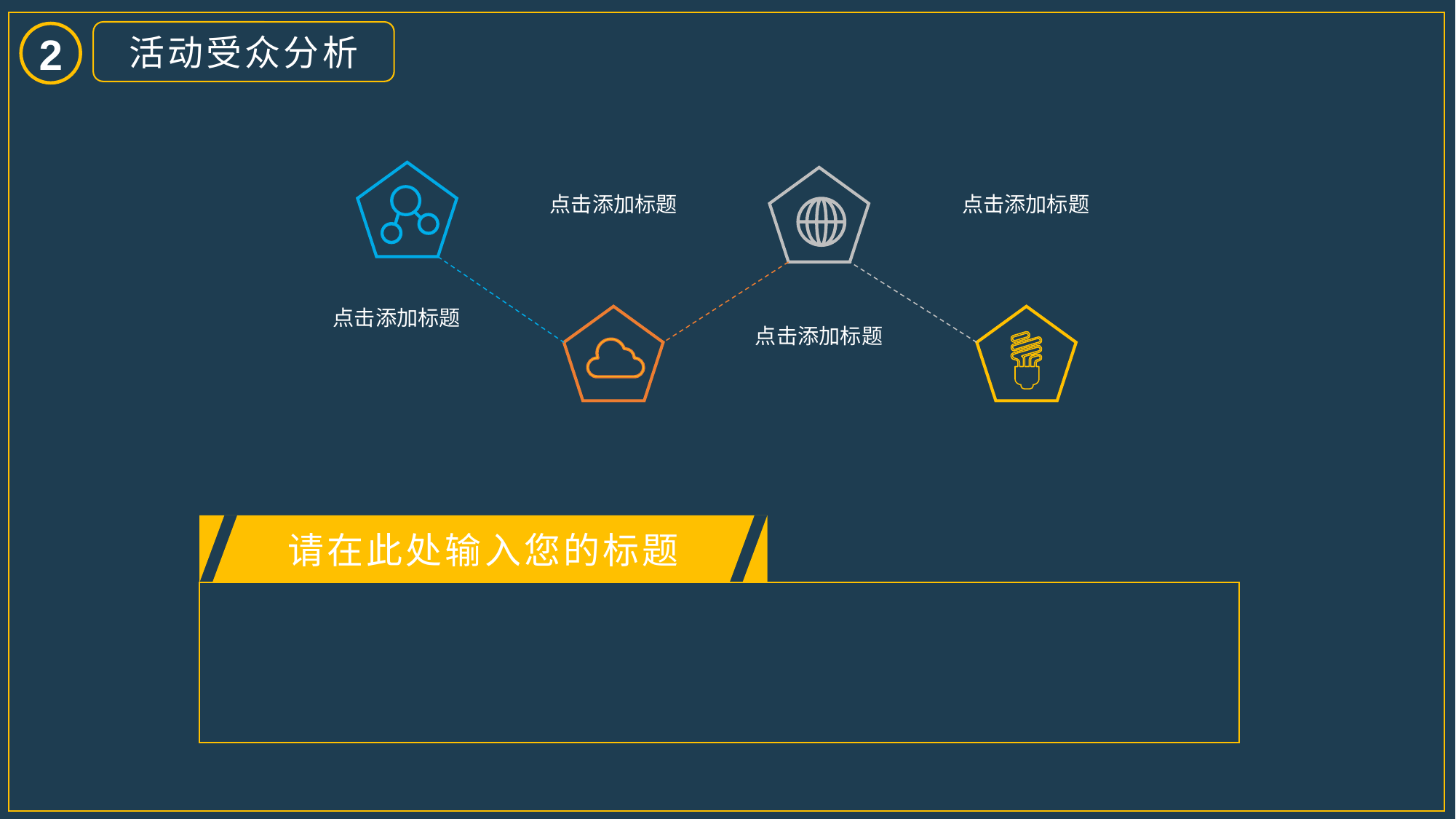

活动受众分析
2

点击添加标题
点击添加标题

点击添加标题

点击添加标题

请在此处输入您的标题